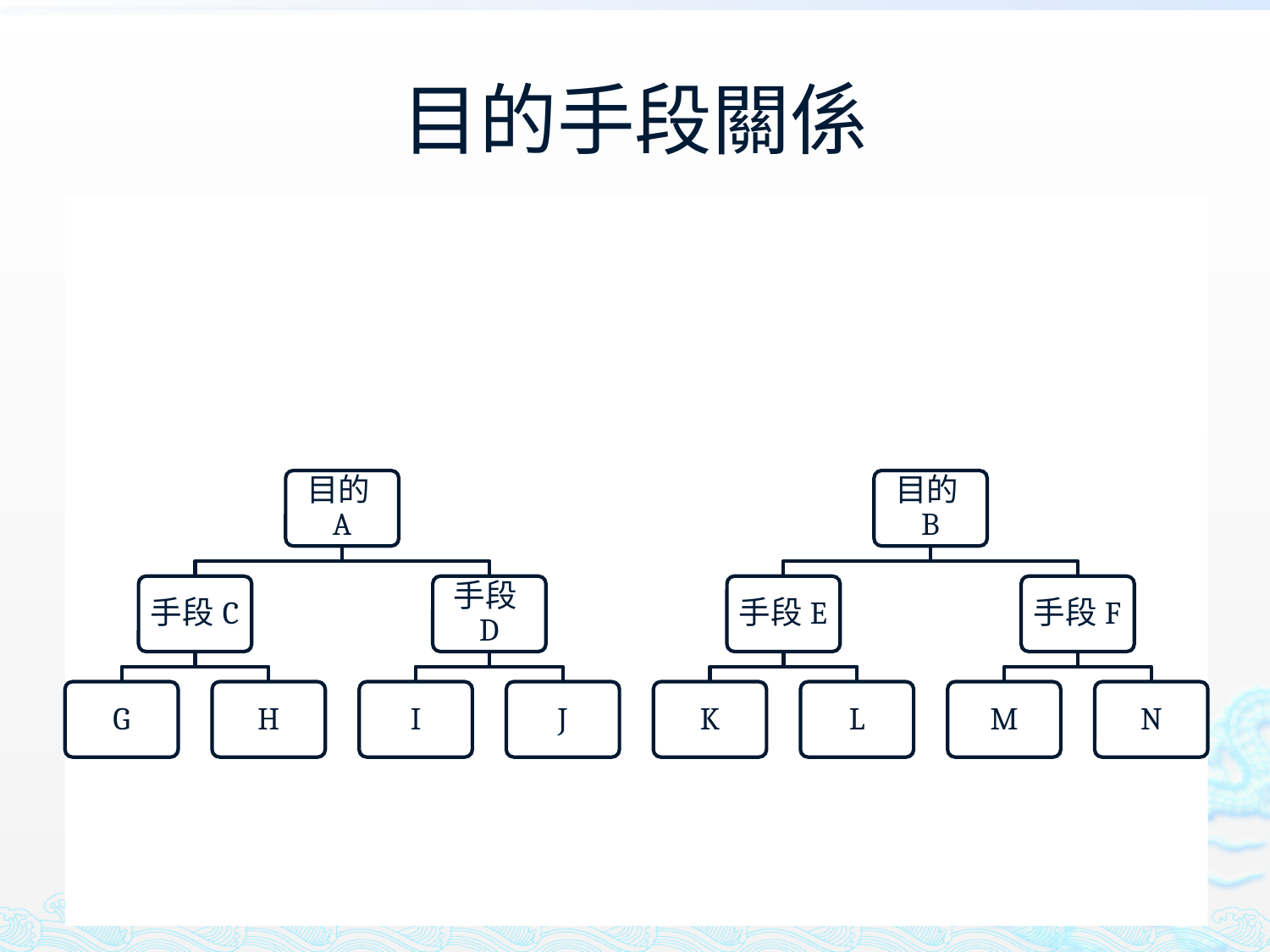

# 目的手段關係

目的A
手段C
G
H
手段D
I
J
目的B
手段E
K
L
手段F
M
N